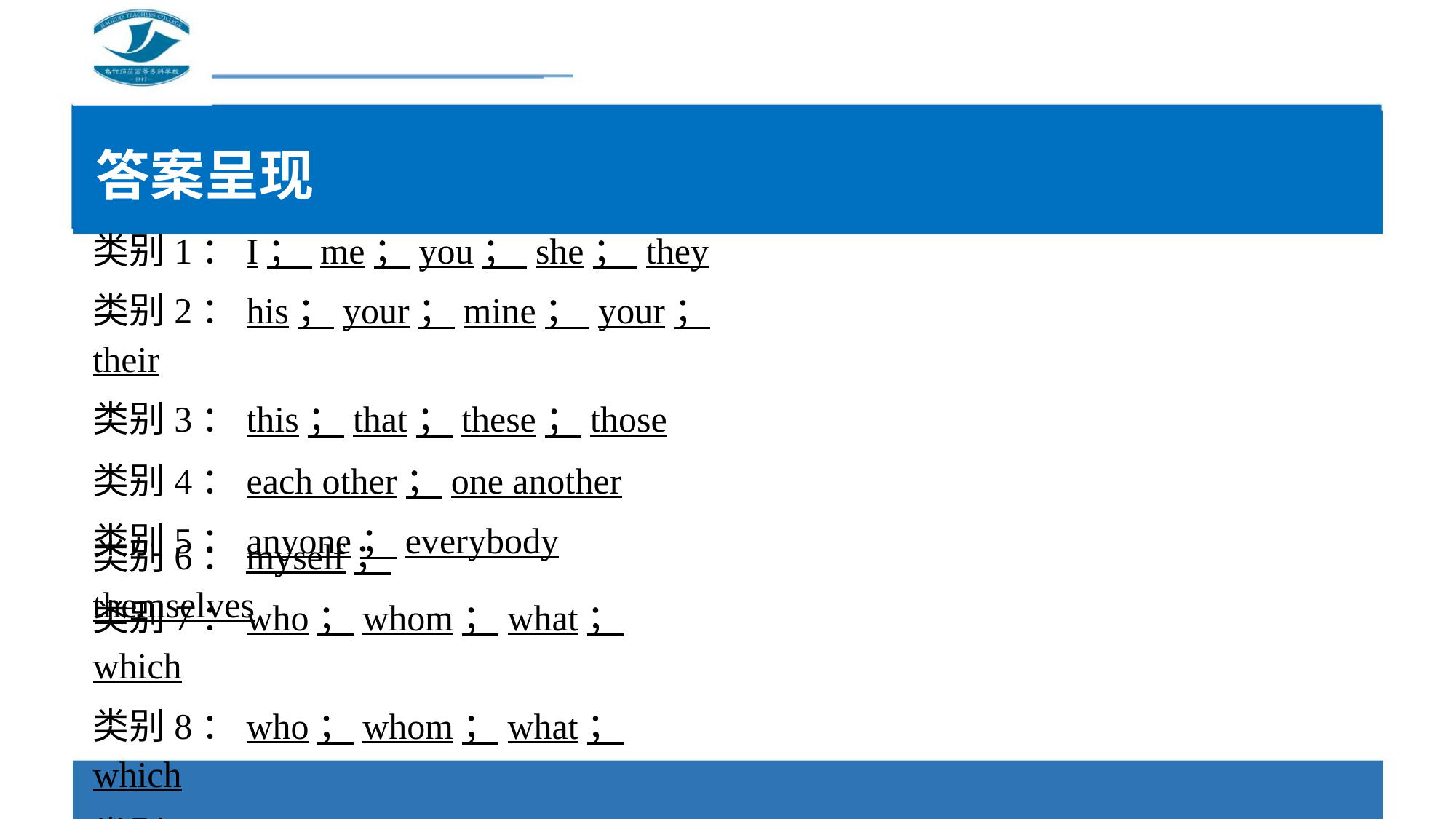

答案呈现
类别1：I； me；you； she； they
类别2：his；your；mine； your； their
类别3：this；that；these；those
类别4：each other；one another
类别5：anyone；everybody
类别6：myself；themselves
类别7：who；whom；what； which
类别8：who；whom；what； which
类别9：who；whom；which；that